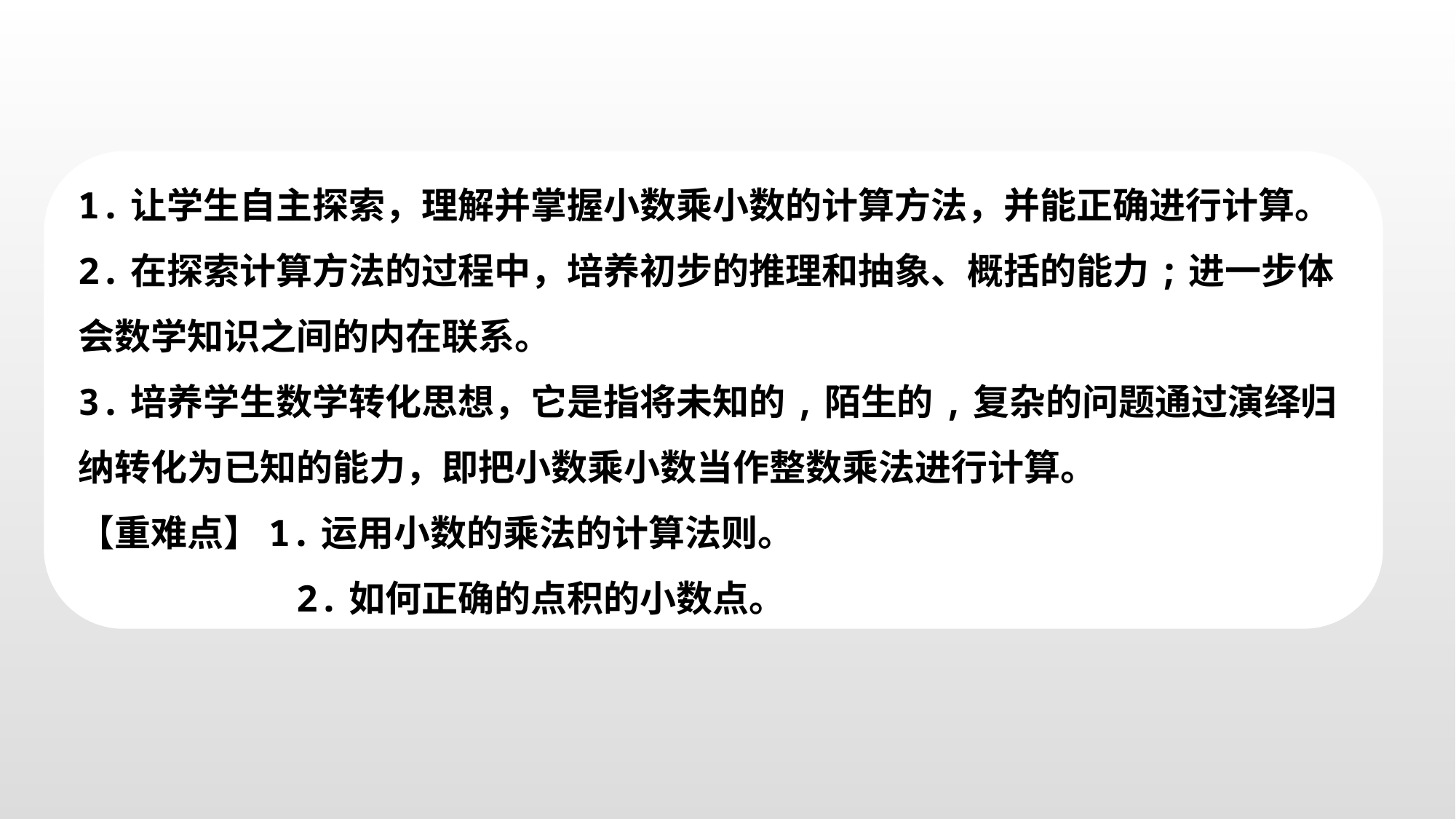

1.让学生自主探索，理解并掌握小数乘小数的计算方法，并能正确进行计算。
2.在探索计算方法的过程中，培养初步的推理和抽象、概括的能力;进一步体会数学知识之间的内在联系。
3.培养学生数学转化思想，它是指将未知的,陌生的,复杂的问题通过演绎归纳转化为已知的能力，即把小数乘小数当作整数乘法进行计算。
【重难点】1.运用小数的乘法的计算法则。
          2.如何正确的点积的小数点。